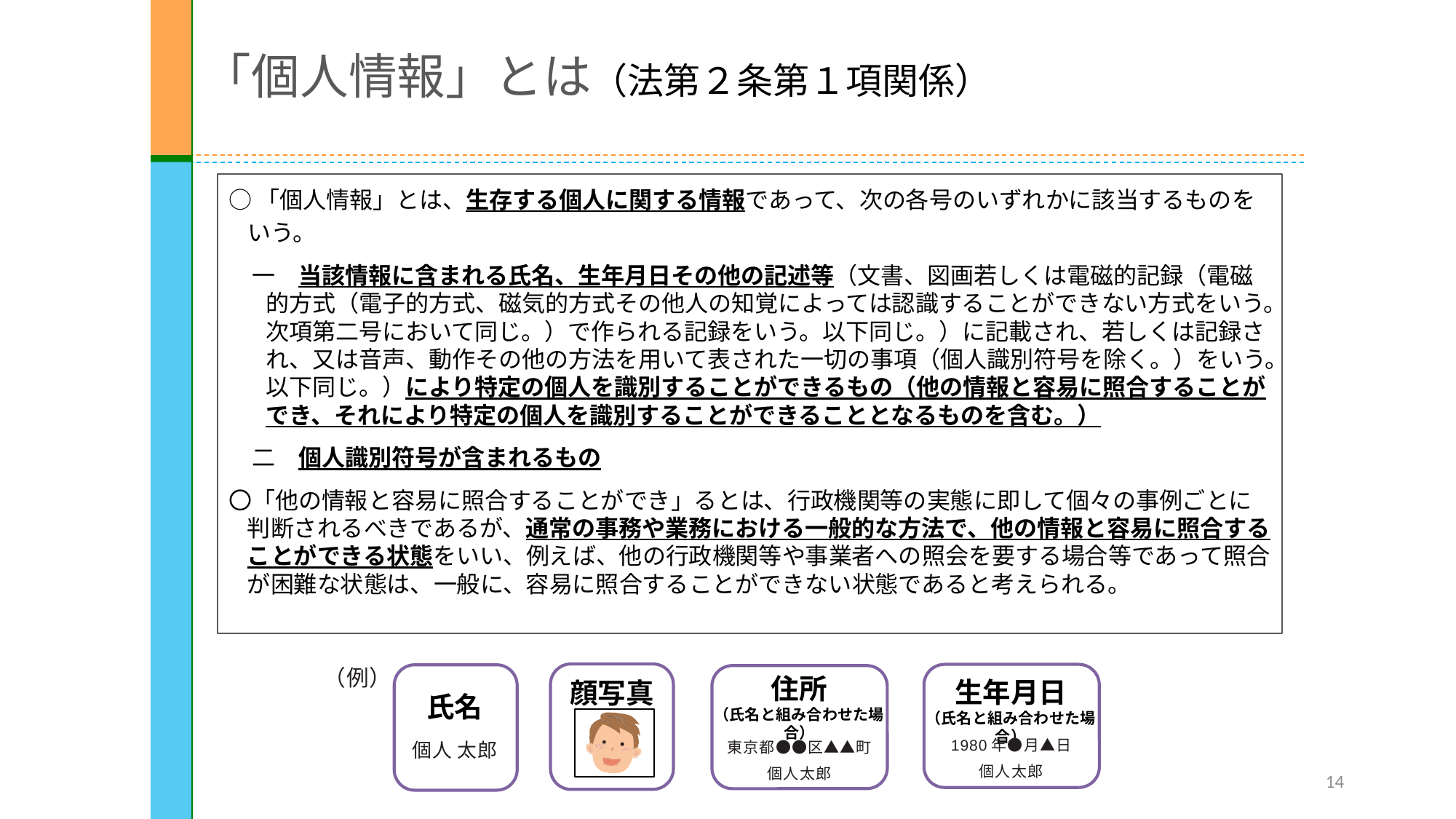

# 「個人情報」とは（法第２条第１項関係）

○「個人情報」とは、生存する個人に関する情報であって、次の各号のいずれかに該当するものをいう。
　一　当該情報に含まれる氏名、生年月日その他の記述等（文書、図画若しくは電磁的記録（電磁的方式（電子的方式、磁気的方式その他人の知覚によっては認識することができない方式をいう。次項第二号において同じ。）で作られる記録をいう。以下同じ。）に記載され、若しくは記録され、又は音声、動作その他の方法を用いて表された一切の事項（個人識別符号を除く。）をいう。以下同じ。）により特定の個人を識別することができるもの（他の情報と容易に照合することができ、それにより特定の個人を識別することができることとなるものを含む。）
　二　個人識別符号が含まれるもの
〇「他の情報と容易に照合することができ」るとは、行政機関等の実態に即して個々の事例ごとに判断されるべきであるが、通常の事務や業務における一般的な方法で、他の情報と容易に照合することができる状態をいい、例えば、他の行政機関等や事業者への照会を要する場合等であって照合が困難な状態は、一般に、容易に照合することができない状態であると考えられる。

（例）
住所
（氏名と組み合わせた場合）
生年月日
（氏名と組み合わせた場合）
顔写真

氏名

1980年●月▲日
個人太郎
個人 太郎
東京都●●区▲▲町
個人太郎
14